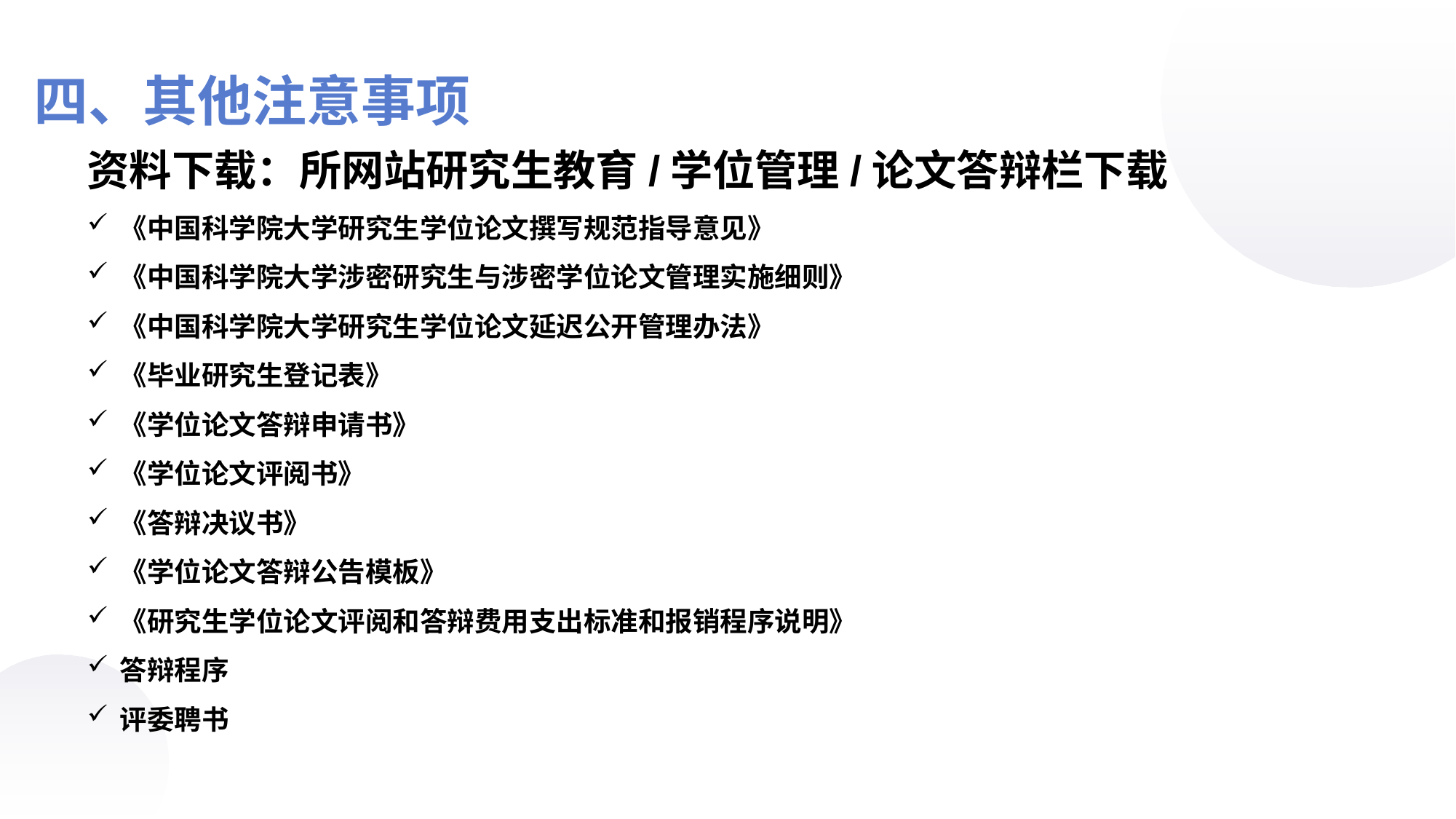

四、其他注意事项
资料下载：所网站研究生教育/学位管理/论文答辩栏下载
《中国科学院大学研究生学位论文撰写规范指导意见》
《中国科学院大学涉密研究生与涉密学位论文管理实施细则》
《中国科学院大学研究生学位论文延迟公开管理办法》
《毕业研究生登记表》
《学位论文答辩申请书》
《学位论文评阅书》
《答辩决议书》
《学位论文答辩公告模板》
《研究生学位论文评阅和答辩费用支出标准和报销程序说明》
答辩程序
评委聘书